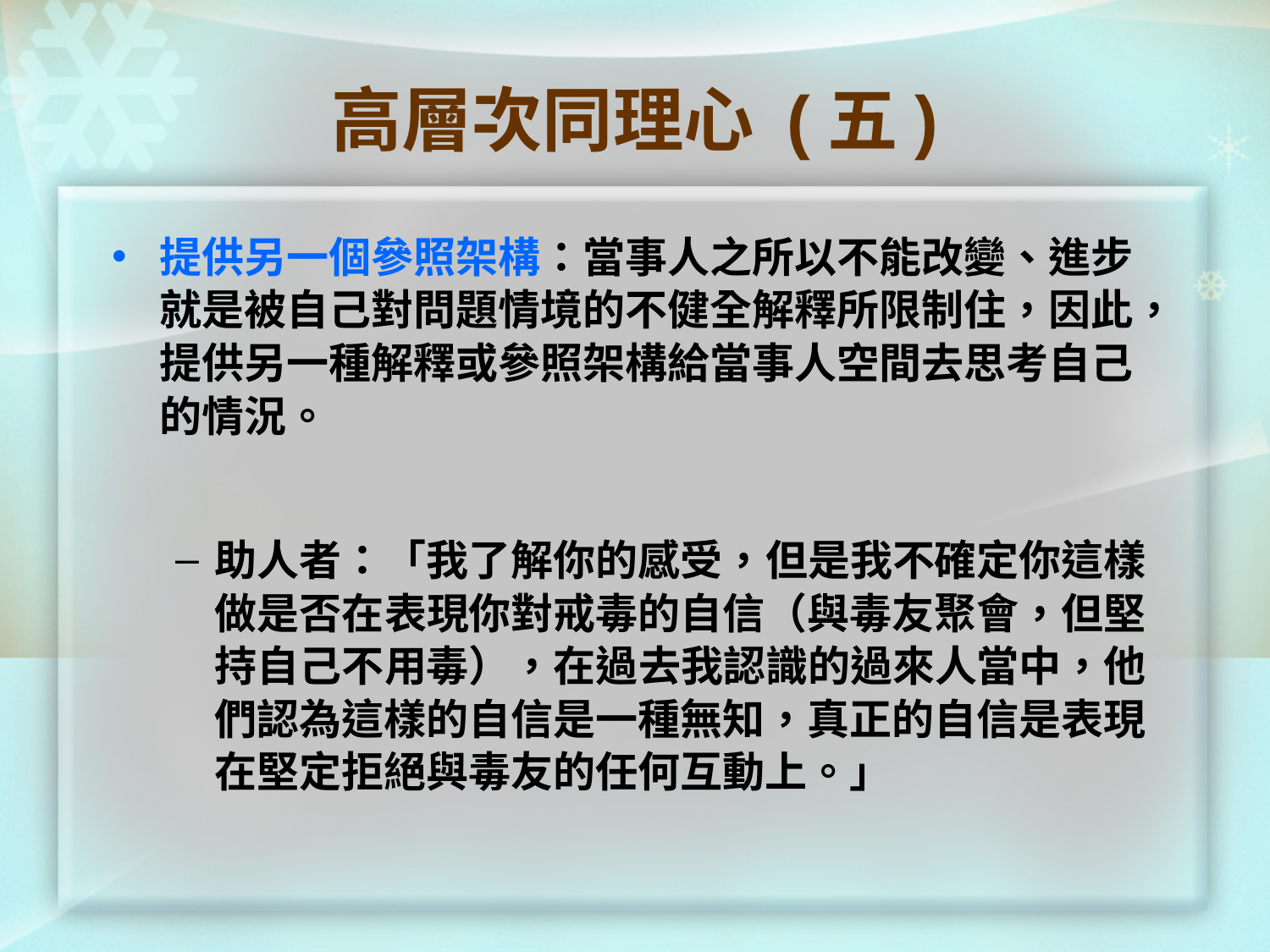

# 高層次同理心 (五)
提供另一個參照架構：當事人之所以不能改變、進步就是被自己對問題情境的不健全解釋所限制住，因此，提供另一種解釋或參照架構給當事人空間去思考自己的情況。

助人者：「我了解你的感受，但是我不確定你這樣做是否在表現你對戒毒的自信（與毒友聚會，但堅持自己不用毒），在過去我認識的過來人當中，他們認為這樣的自信是一種無知，真正的自信是表現在堅定拒絕與毒友的任何互動上。」